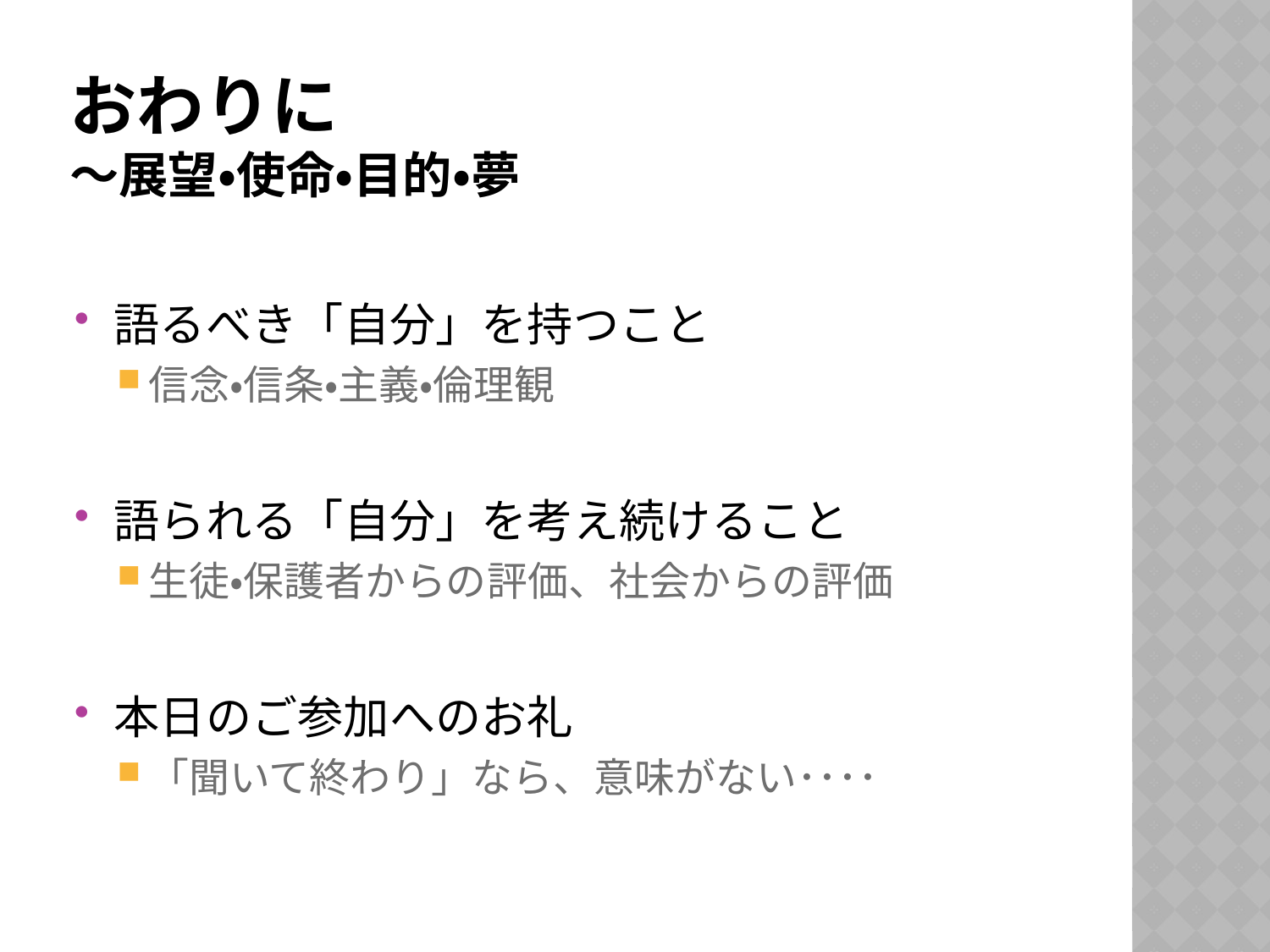

# おわりに ～展望・使命・目的・夢

語るべき「自分」を持つこと
信念・信条・主義・倫理観

語られる「自分」を考え続けること
生徒・保護者からの評価、社会からの評価

本日のご参加へのお礼
「聞いて終わり」なら、意味がない････